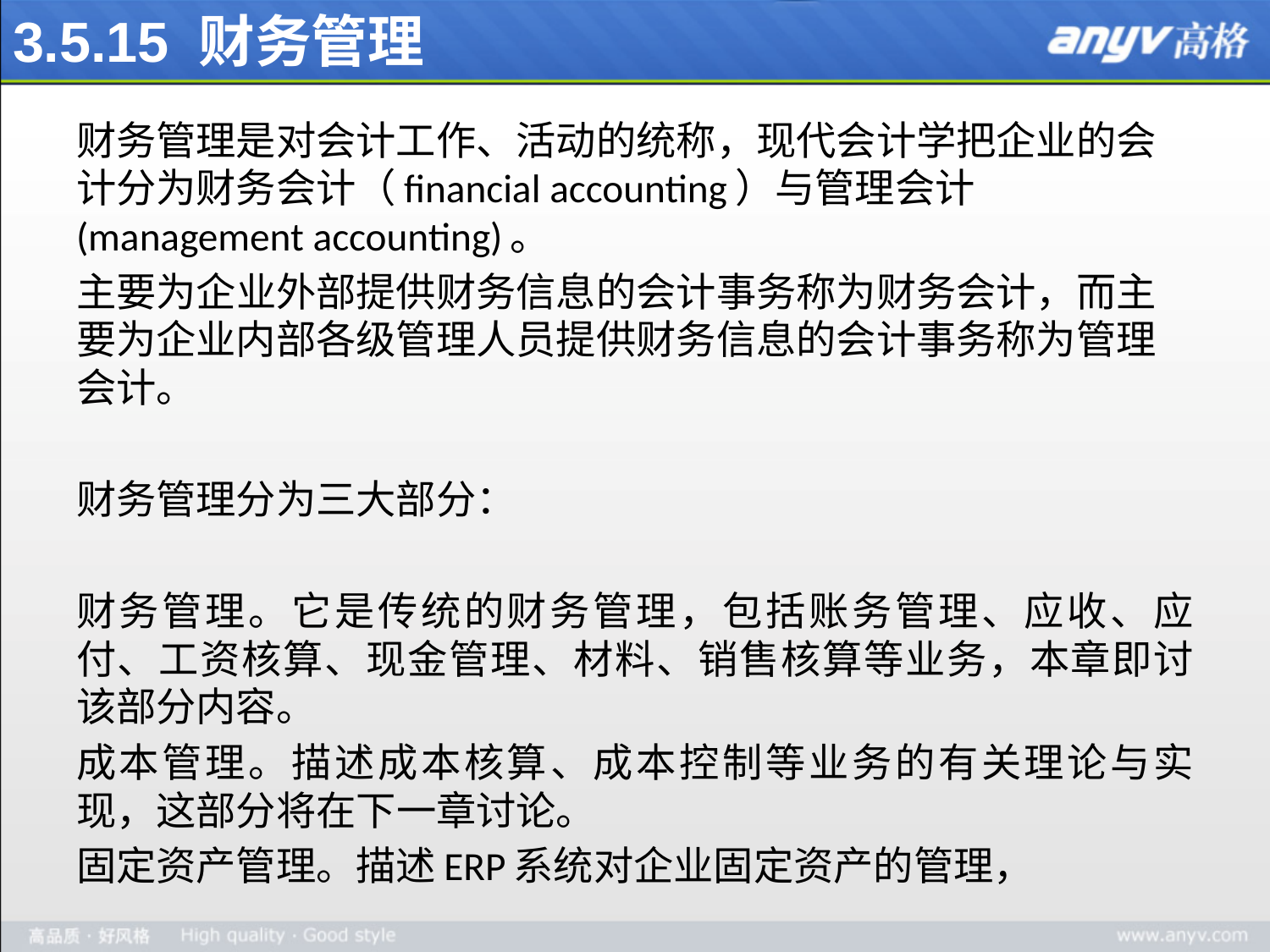

# 3.5.15 财务管理
财务管理是对会计工作、活动的统称，现代会计学把企业的会计分为财务会计（financial accounting）与管理会计(management accounting)。
主要为企业外部提供财务信息的会计事务称为财务会计，而主要为企业内部各级管理人员提供财务信息的会计事务称为管理会计。

财务管理分为三大部分：

财务管理。它是传统的财务管理，包括账务管理、应收、应付、工资核算、现金管理、材料、销售核算等业务，本章即讨该部分内容。
成本管理。描述成本核算、成本控制等业务的有关理论与实现，这部分将在下一章讨论。
固定资产管理。描述ERP系统对企业固定资产的管理，